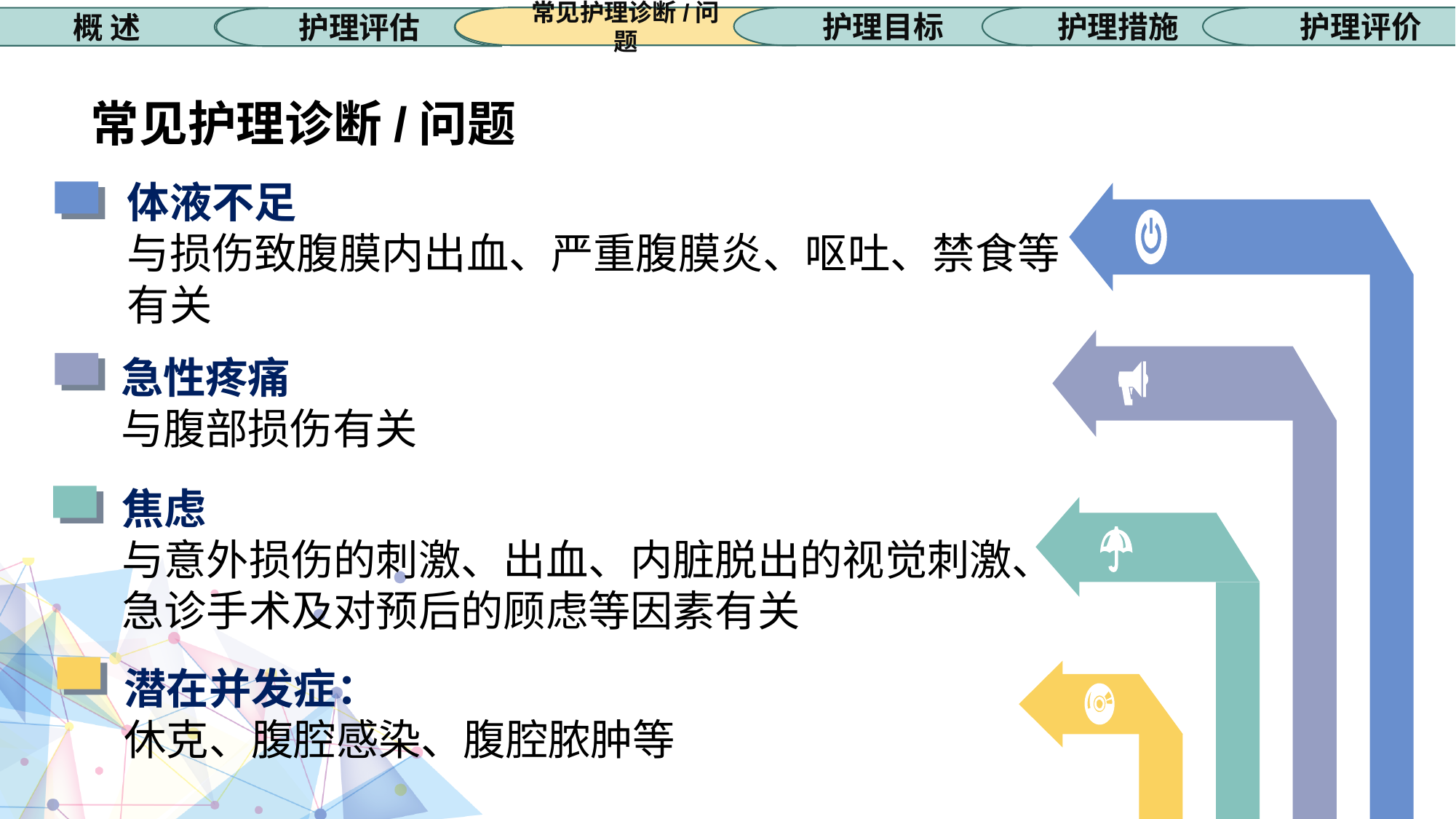

护理措施
常见护理诊断/问题
护理目标
护理评价
概 述
护理评估
常见护理诊断/问题
体液不足
与损伤致腹膜内出血、严重腹膜炎、呕吐、禁食等有关

急性疼痛
与腹部损伤有关

焦虑
与意外损伤的刺激、出血、内脏脱出的视觉刺激、急诊手术及对预后的顾虑等因素有关

潜在并发症：
休克、腹腔感染、腹腔脓肿等